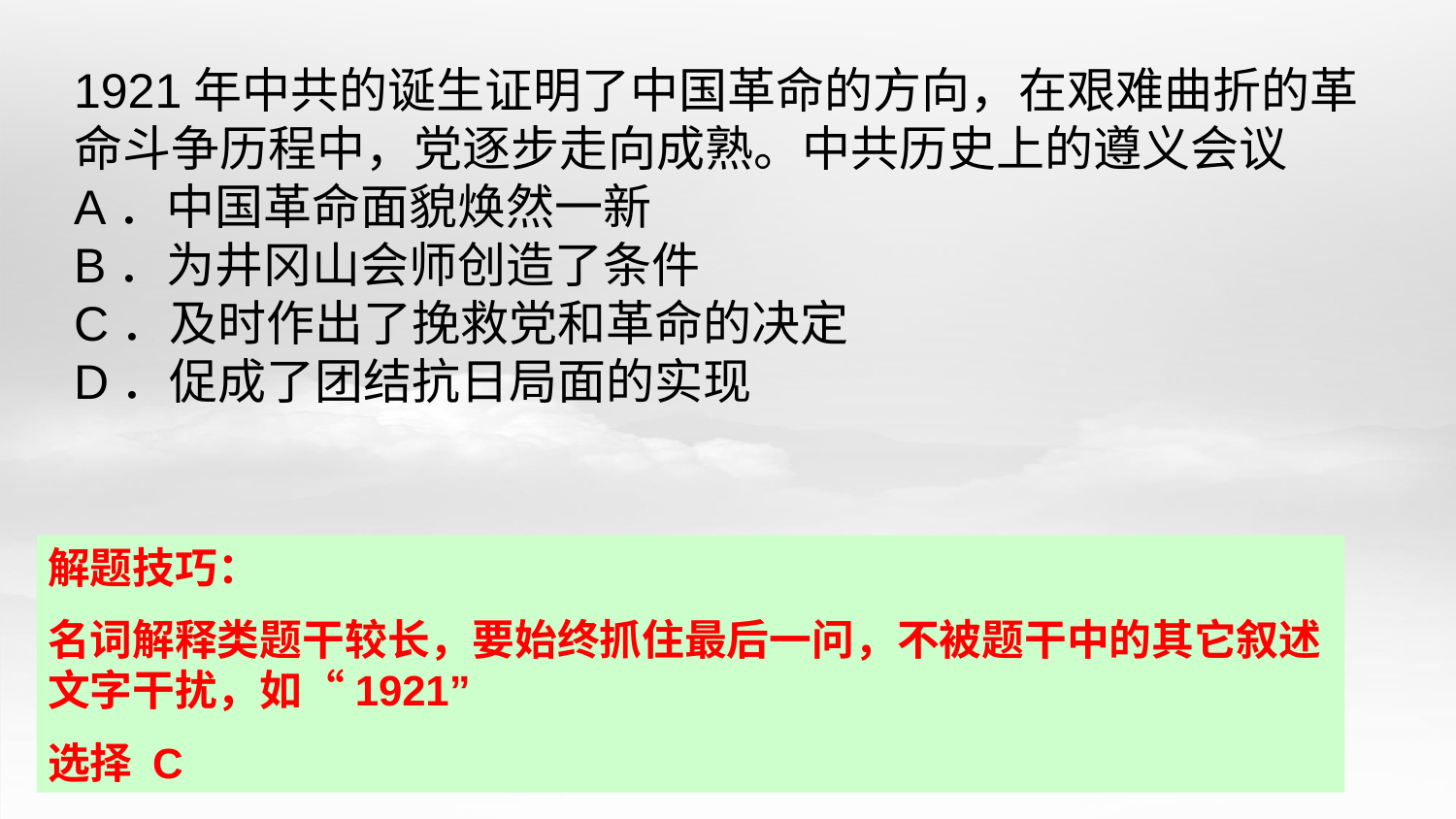

1921年中共的诞生证明了中国革命的方向，在艰难曲折的革命斗争历程中，党逐步走向成熟。中共历史上的遵义会议
A．中国革命面貌焕然一新
B．为井冈山会师创造了条件
C．及时作出了挽救党和革命的决定
D．促成了团结抗日局面的实现
解题技巧：
名词解释类题干较长，要始终抓住最后一问，不被题干中的其它叙述文字干扰，如“1921”
选择 C